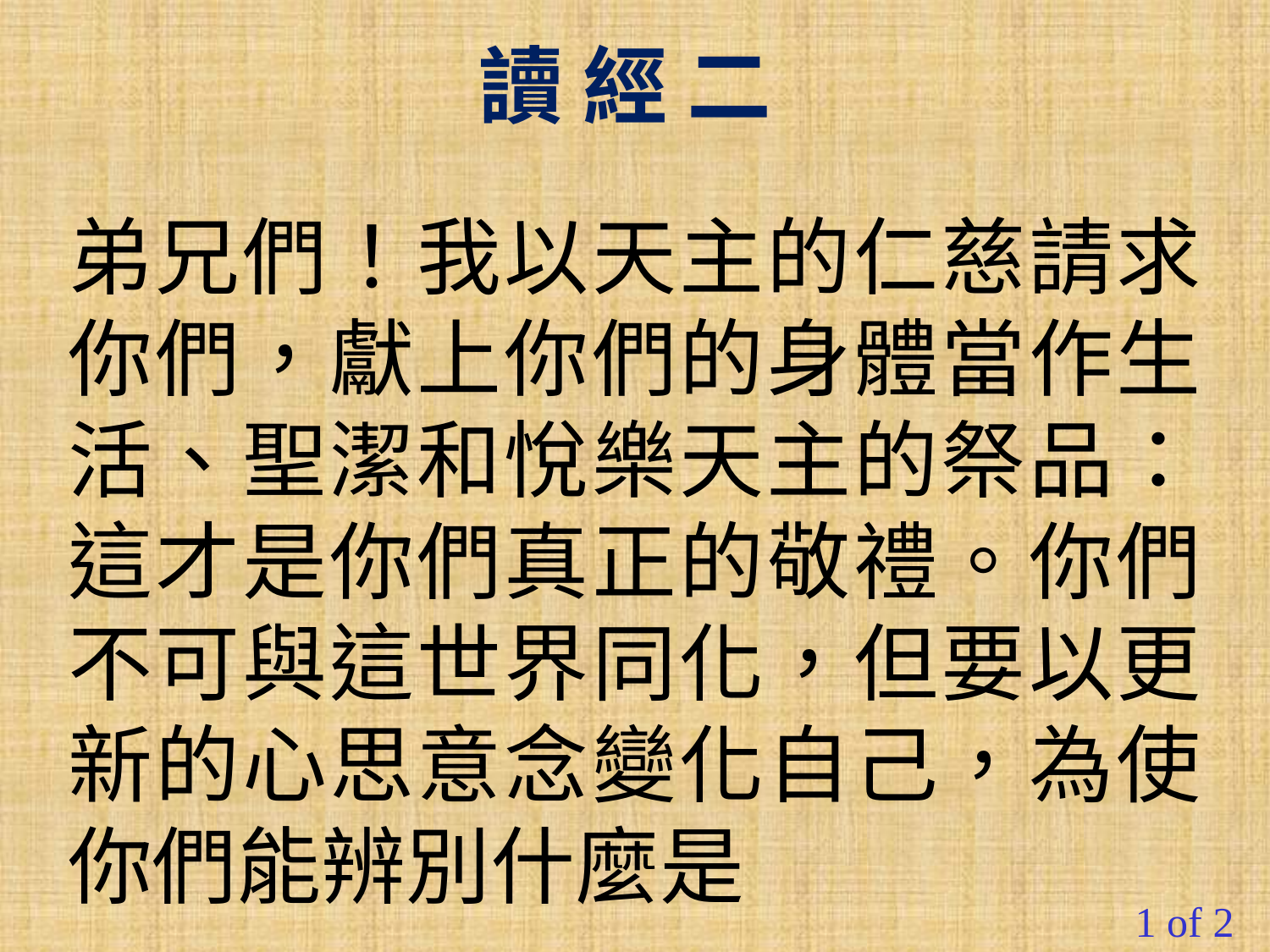

讀 經 二

弟兄們！我以天主的仁慈請求你們，獻上你們的身體當作生活、聖潔和悅樂天主的祭品：這才是你們真正的敬禮。你們不可與這世界同化，但要以更新的心思意念變化自己，為使你們能辨別什麼是
1 of 2